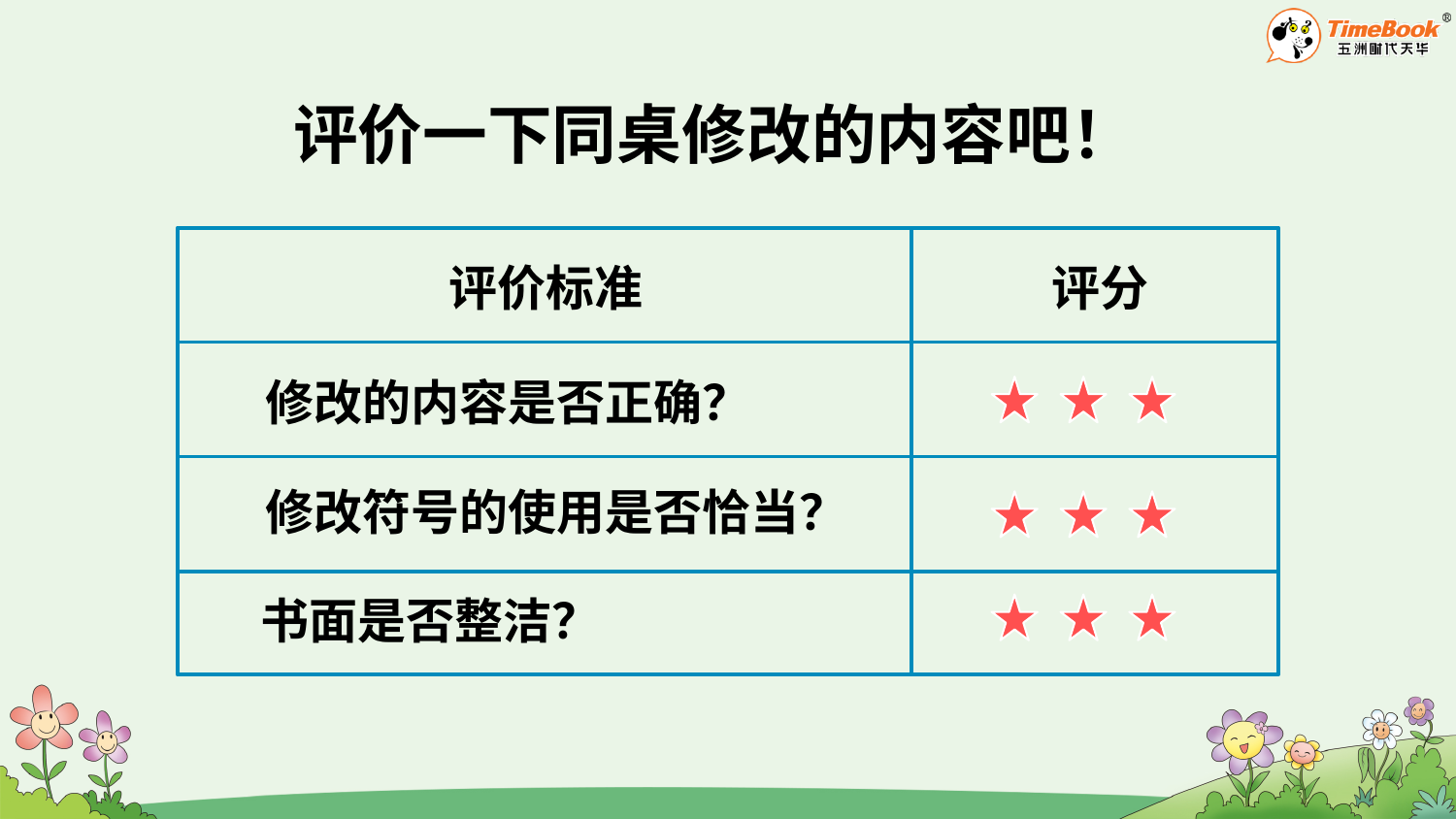

评价一下同桌修改的内容吧！

评价标准
评分
修改的内容是否正确？

修改符号的使用是否恰当？

书面是否整洁？